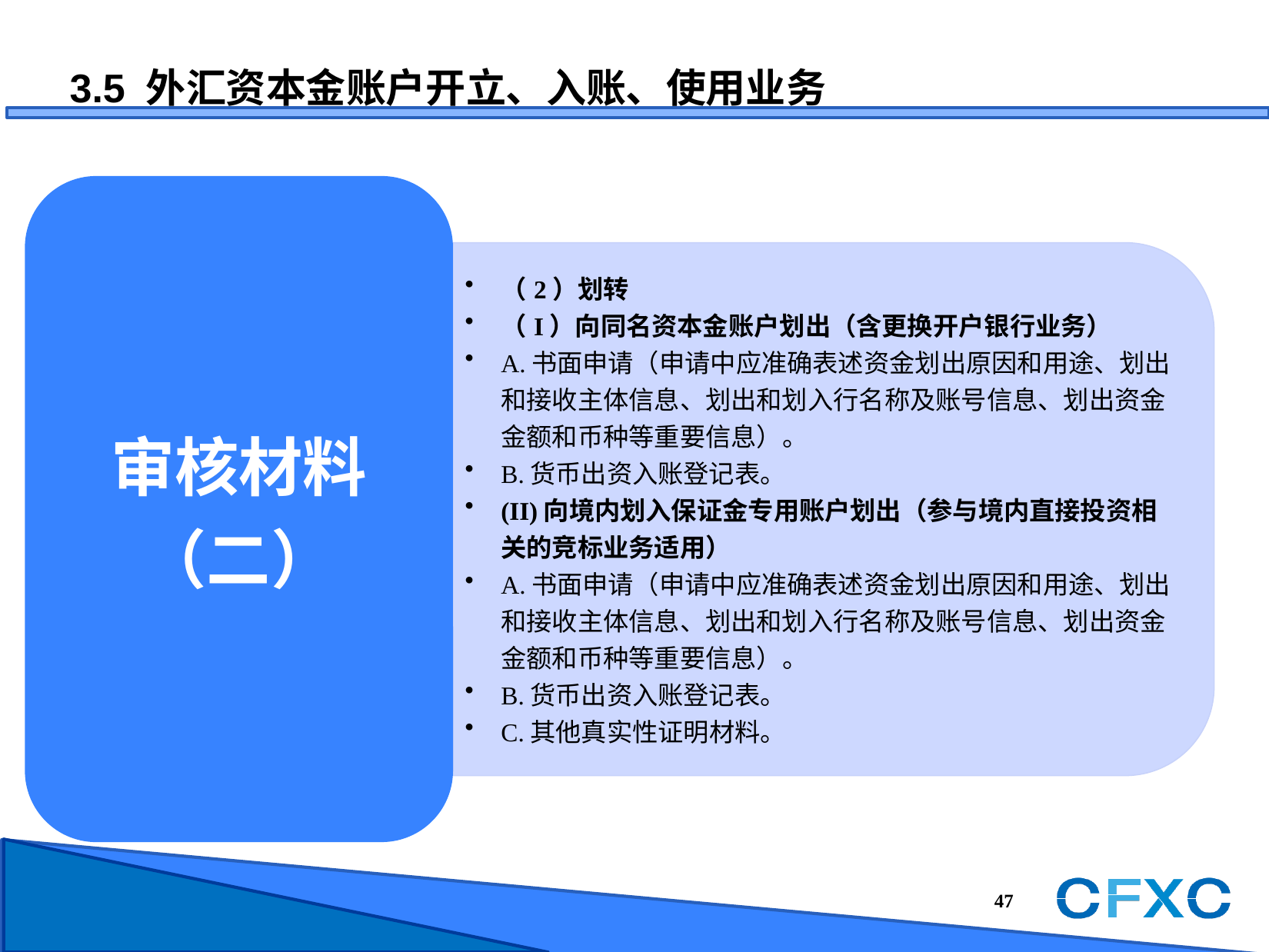

3.5 外汇资本金账户开立、入账、使用业务
审核材料（二）
（2）划转
（I）向同名资本金账户划出（含更换开户银行业务）
A.书面申请（申请中应准确表述资金划出原因和用途、划出和接收主体信息、划出和划入行名称及账号信息、划出资金金额和币种等重要信息）。
B.货币出资入账登记表。
(II)向境内划入保证金专用账户划出（参与境内直接投资相关的竞标业务适用）
A.书面申请（申请中应准确表述资金划出原因和用途、划出和接收主体信息、划出和划入行名称及账号信息、划出资金金额和币种等重要信息）。
B.货币出资入账登记表。
C.其他真实性证明材料。
47